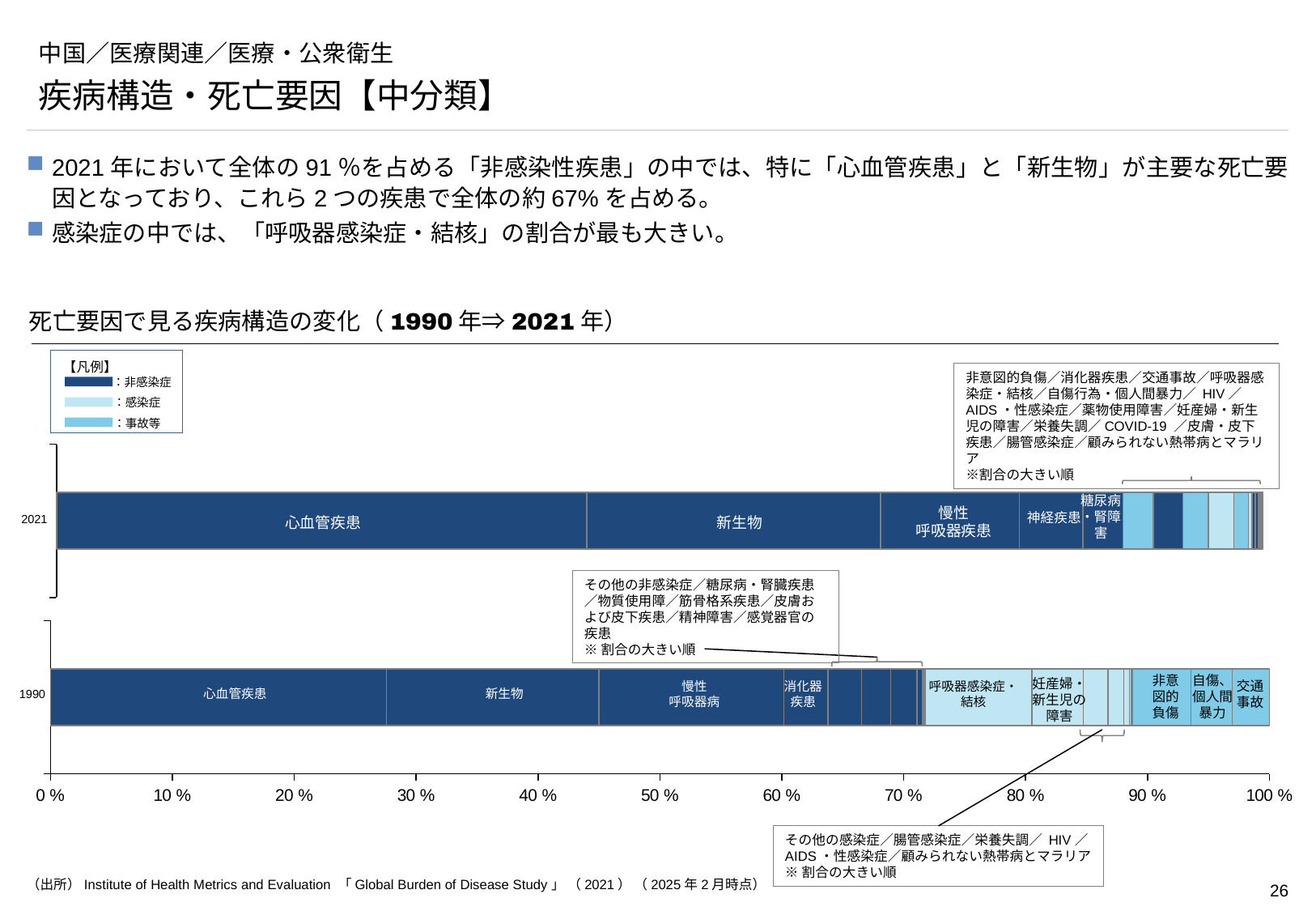

# 中国／医療関連／医療・公衆衛生
疾病構造・死亡要因【中分類】
2021年において全体の91％を占める「非感染性疾患」の中では、特に「心血管疾患」と「新生物」が主要な死亡要因となっており、これら2つの疾患で全体の約67%を占める。
感染症の中では、「呼吸器感染症・結核」の割合が最も大きい。
死亡要因で見る疾病構造の変化（1990年⇒2021年）
【凡例】
：非感染症

：感染症

：事故等

非意図的負傷／消化器疾患／交通事故／呼吸器感染症・結核／自傷行為・個人間暴力／ HIV／AIDS・性感染症／薬物使用障害／妊産婦・新生児の障害／栄養失調／COVID-19 ／皮膚・皮下疾患／腸管感染症／顧みられない熱帯病とマラリア
※割合の大きい順

### Chart

| Category |  |  |  |  |  |  |  |  |  |  |  |  |  |  |  |  |  |  |
|---|---|---|---|---|---|---|---|---|---|---|---|---|---|---|---|---|---|---|
心血管疾患
新生物
糖尿病・腎障害
慢性
呼吸器病
慢性
呼吸器疾患
2021
神経疾患
心血管疾患
新生物
心血管疾患
新生物
その他の非感染症／糖尿病・腎臓疾患／物質使用障／筋骨格系疾患／皮膚および皮下疾患／精神障害／感覚器官の疾患
※割合の大きい順

### Chart

| Category |  |  |  |  |  |  |  |  |  |  |  |  |  |  |  |  |  |  |  |  |  |  |
|---|---|---|---|---|---|---|---|---|---|---|---|---|---|---|---|---|---|---|---|---|---|---|
非意図的負傷
自傷、個人間暴力
妊産婦・新生児の障害
交通事故
慢性
呼吸器病
消化器疾患
呼吸器感染症・結核
1990
心血管疾患
新生物

その他の感染症／腸管感染症／栄養失調／ HIV／AIDS・性感染症／顧みられない熱帯病とマラリア
※割合の大きい順
（出所）Institute of Health Metrics and Evaluation 「Global Burden of Disease Study」 （2021） （2025年2月時点）